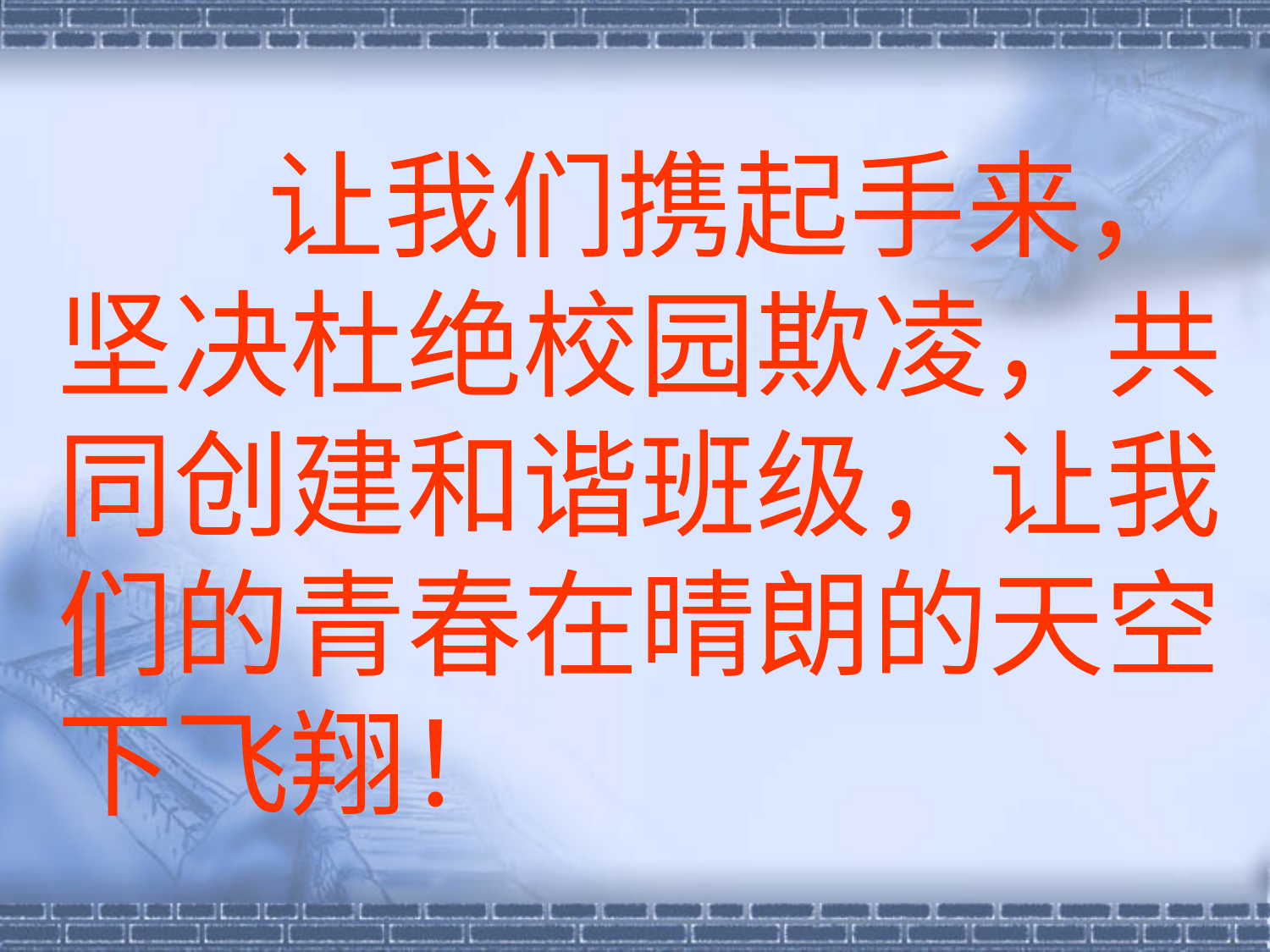

让我们携起手来，坚决杜绝校园欺凌，共同创建和谐班级，让我们的青春在晴朗的天空下飞翔！